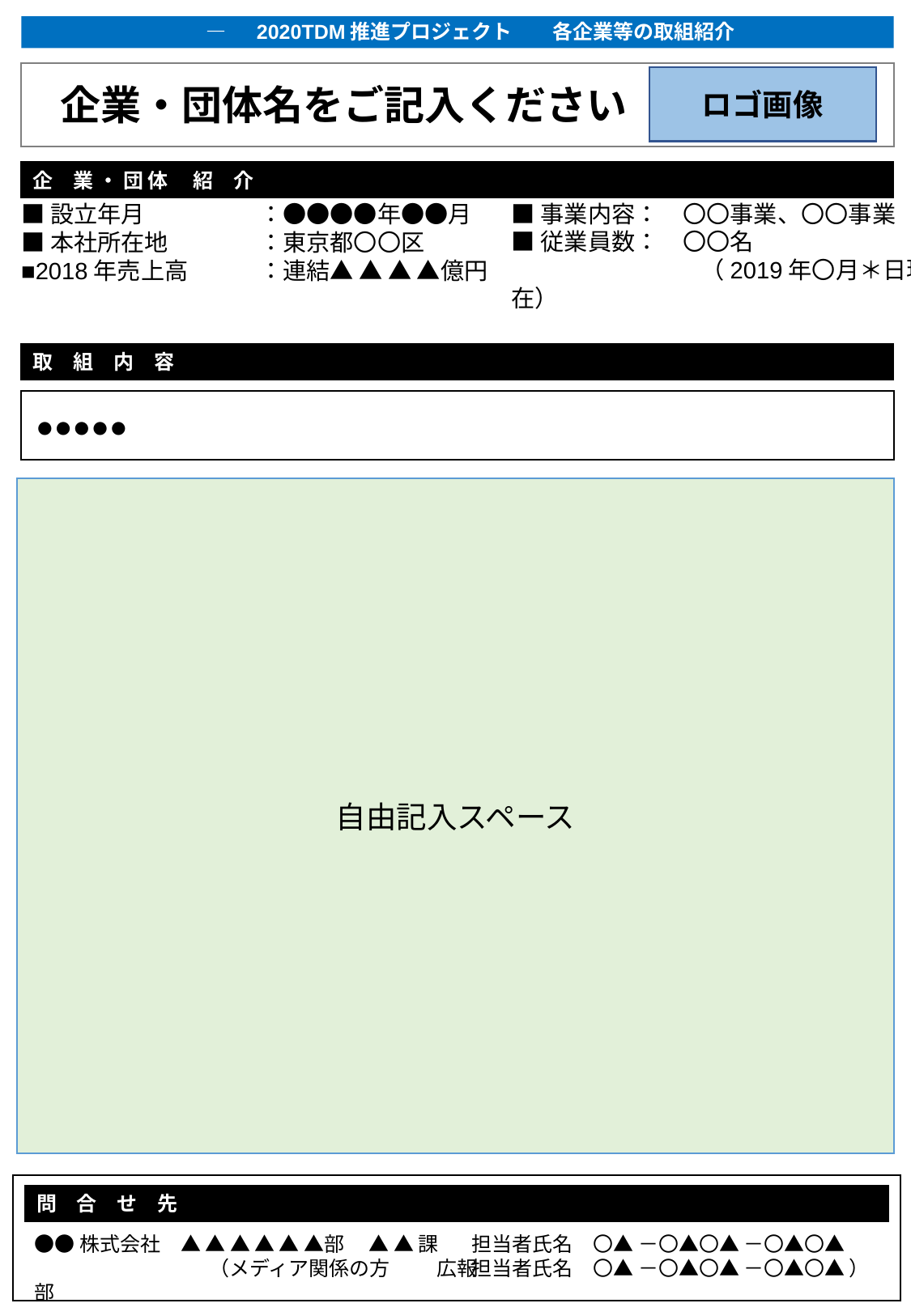

―　2020TDM推進プロジェクト　　各企業等の取組紹介　―

ロゴ画像
企業・団体名をご記入ください
企　業 ・ 団 体 　紹　介
■設立年月
■本社所在地
■2018年売上高
：●●●●年●●月
：東京都〇〇区
：連結▲ ▲ ▲ ▲億円
■事業内容：　〇〇事業、〇〇事業
■従業員数：　〇〇名
　　　　　　　　（2019年〇月＊日現在）
取　組　内　容
●●●●●
自由記入スペース

問　合　せ　先
担当者氏名　〇▲ －〇▲〇▲ －〇▲〇▲
担当者氏名　〇▲ －〇▲〇▲ －〇▲〇▲ ）
●●株式会社　▲ ▲ ▲ ▲ ▲ ▲部　 ▲ ▲ 課
　　　　　　　　   （メディア関係の方  　    広報部